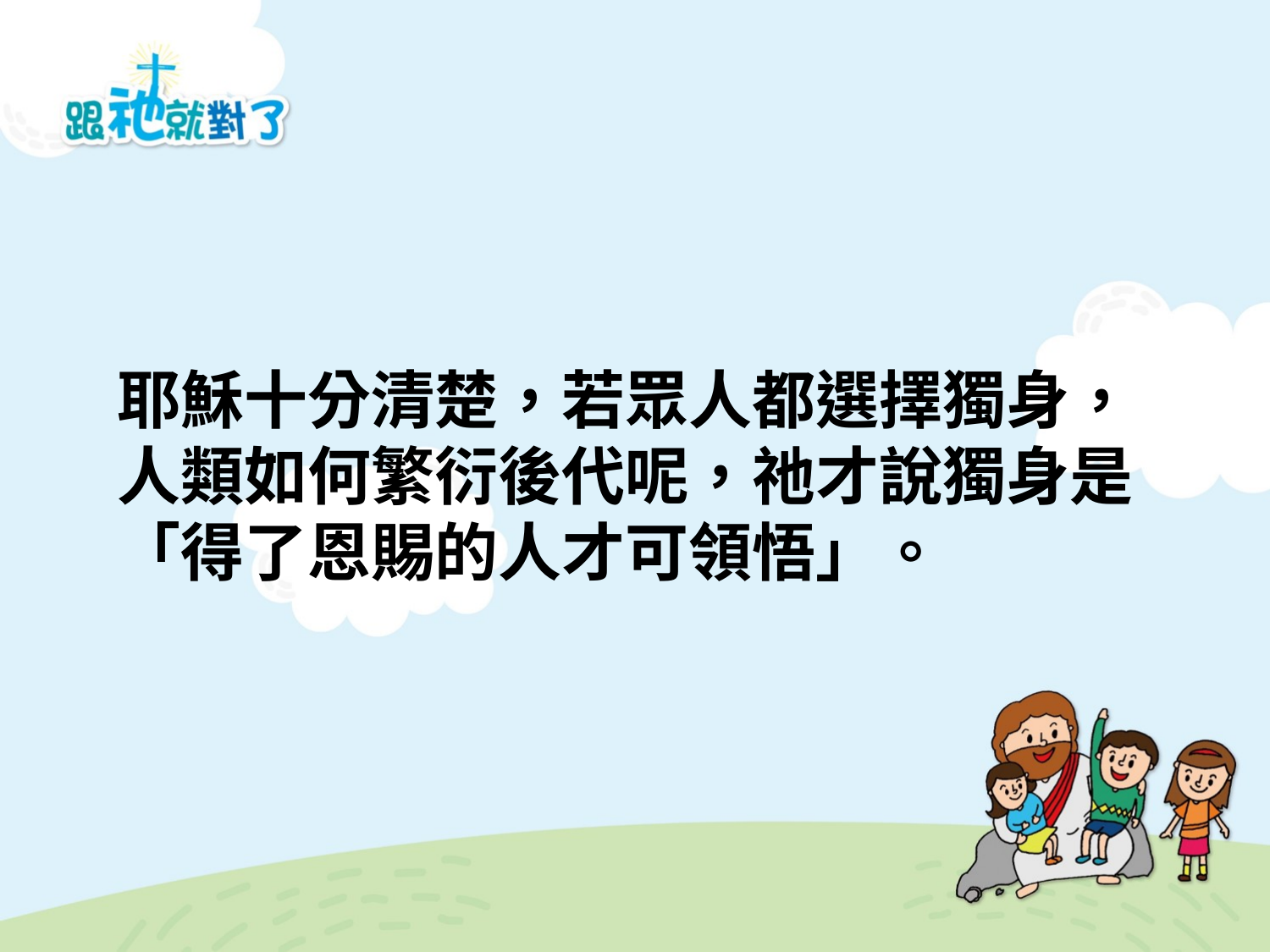

耶穌十分清楚，若眾人都選擇獨身，人類如何繁衍後代呢，祂才說獨身是「得了恩賜的人才可領悟」。